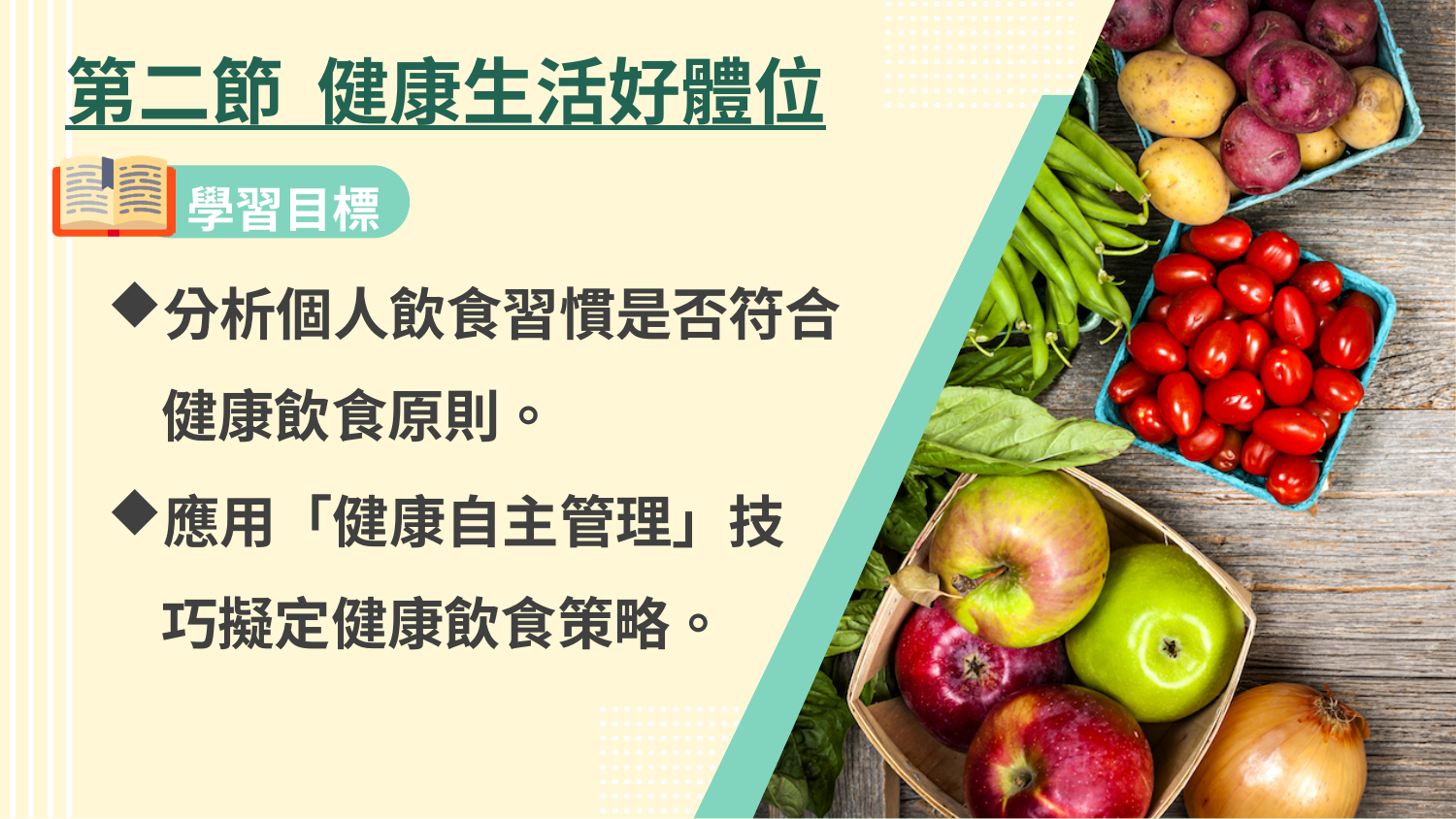

第二節  健康生活好體位
分析個人飲食習慣是否符合健康飲食原則。
應用「健康自主管理」技巧擬定健康飲食策略。